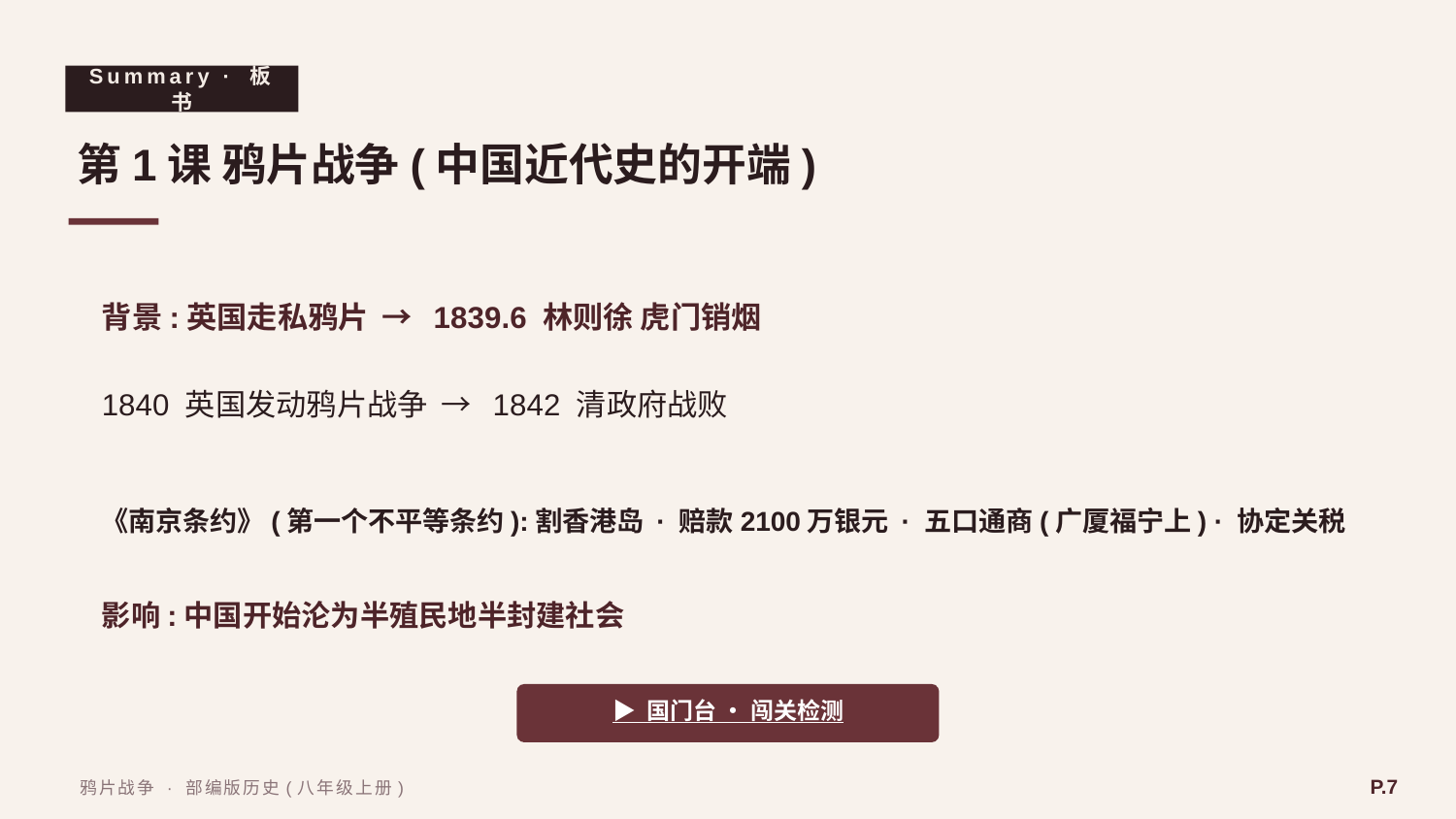

Summary · 板书

第1课 鸦片战争(中国近代史的开端)

背景:英国走私鸦片  →  1839.6 林则徐 虎门销烟
1840 英国发动鸦片战争  →  1842 清政府战败
《南京条约》(第一个不平等条约):割香港岛 · 赔款2100万银元 · 五口通商(广厦福宁上) · 协定关税
影响:中国开始沦为半殖民地半封建社会
▶  国门台 · 闯关检测

P.7
鸦片战争 · 部编版历史(八年级上册)